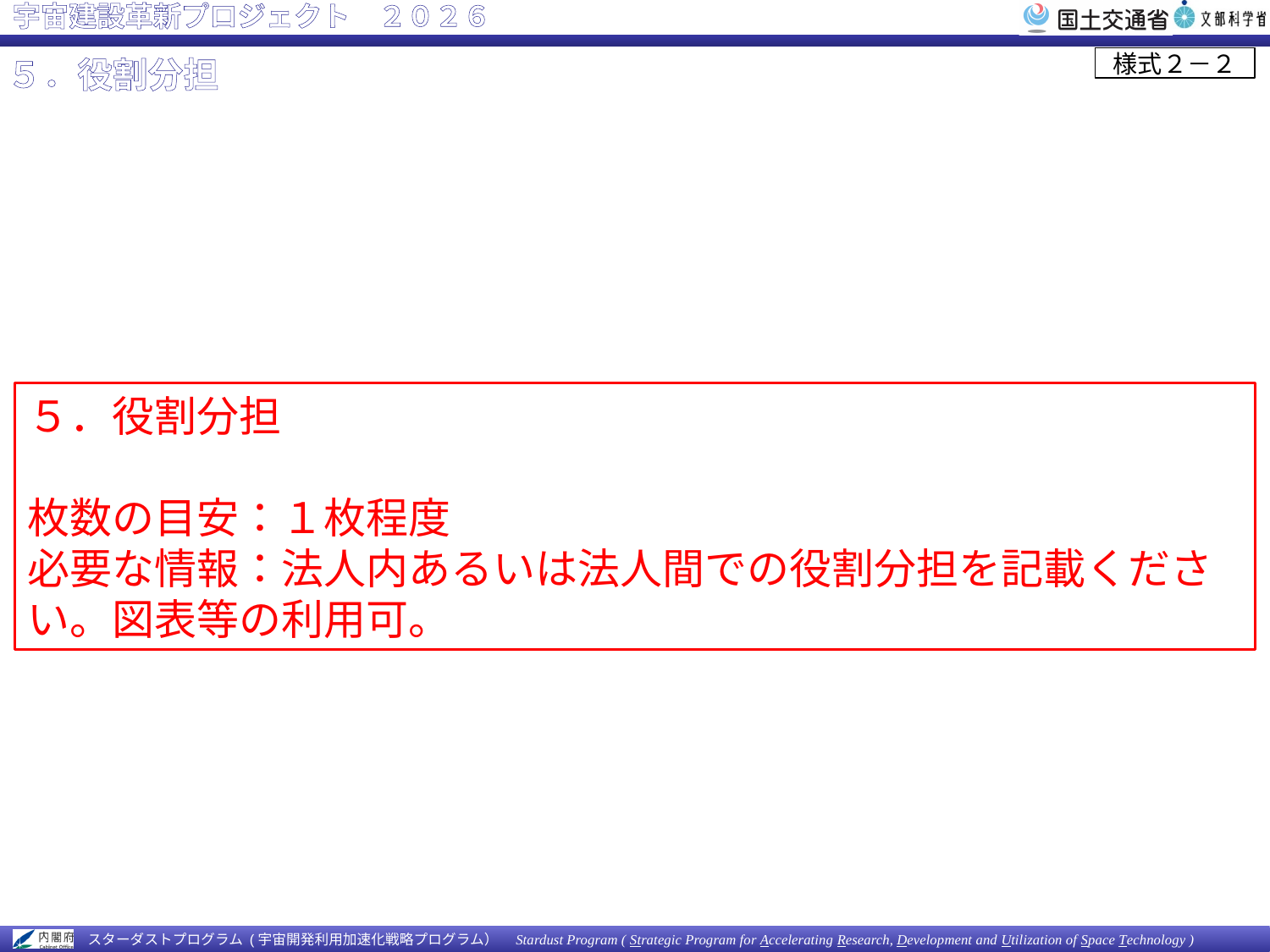

５．役割分担
５．役割分担

枚数の目安：１枚程度
必要な情報：法人内あるいは法人間での役割分担を記載ください。図表等の利用可。